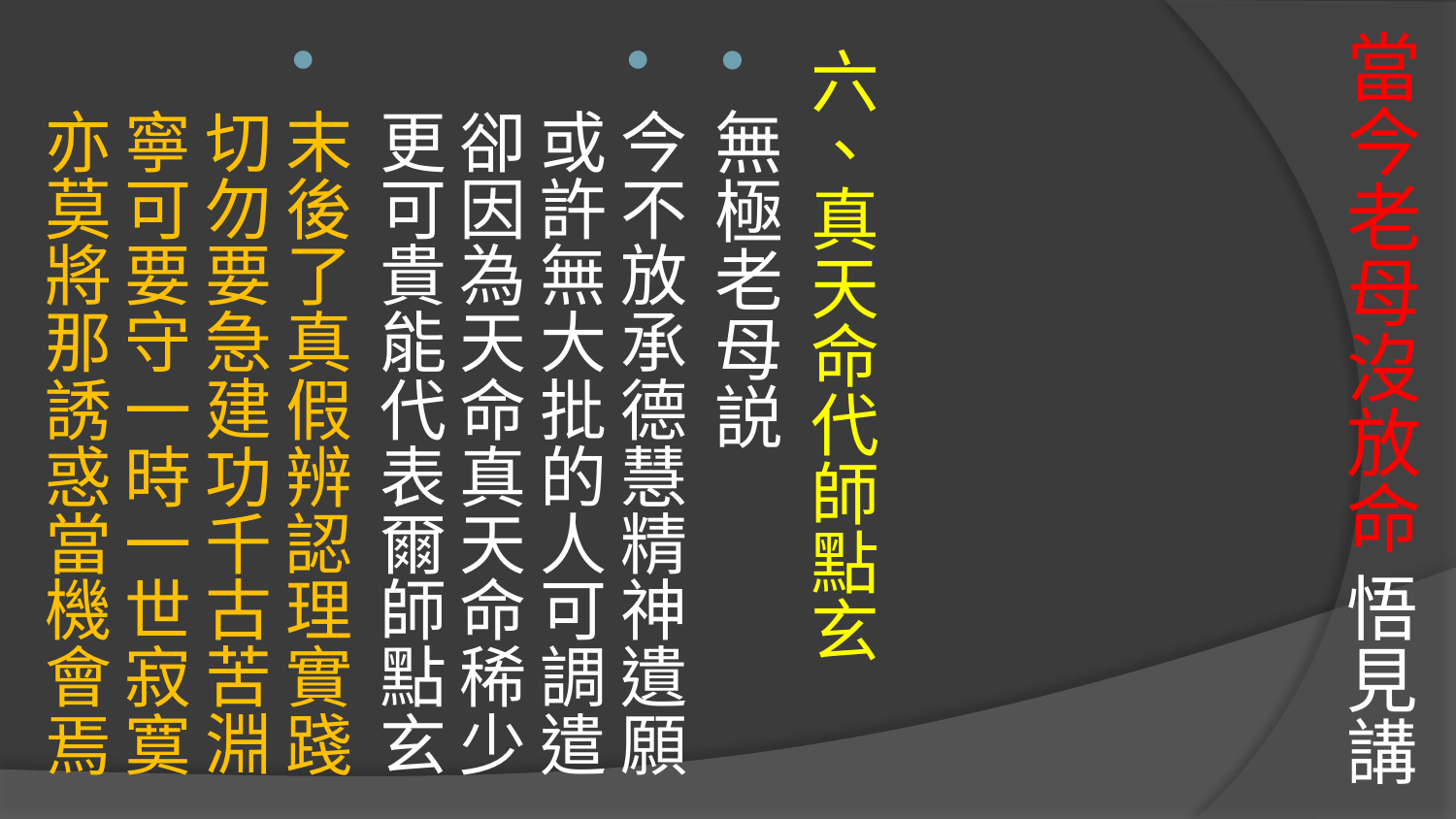

# 當今老母沒放命 悟見講
六、真天命代師點玄
無極老母説
今不放承德慧精神遺願
或許無大批的人可調遣
卻因為天命真天命稀少
更可貴能代表爾師點玄
末後了真假辨認理實踐
切勿要急建功千古苦淵
寧可要守一時一世寂寞
亦莫將那誘惑當機會焉